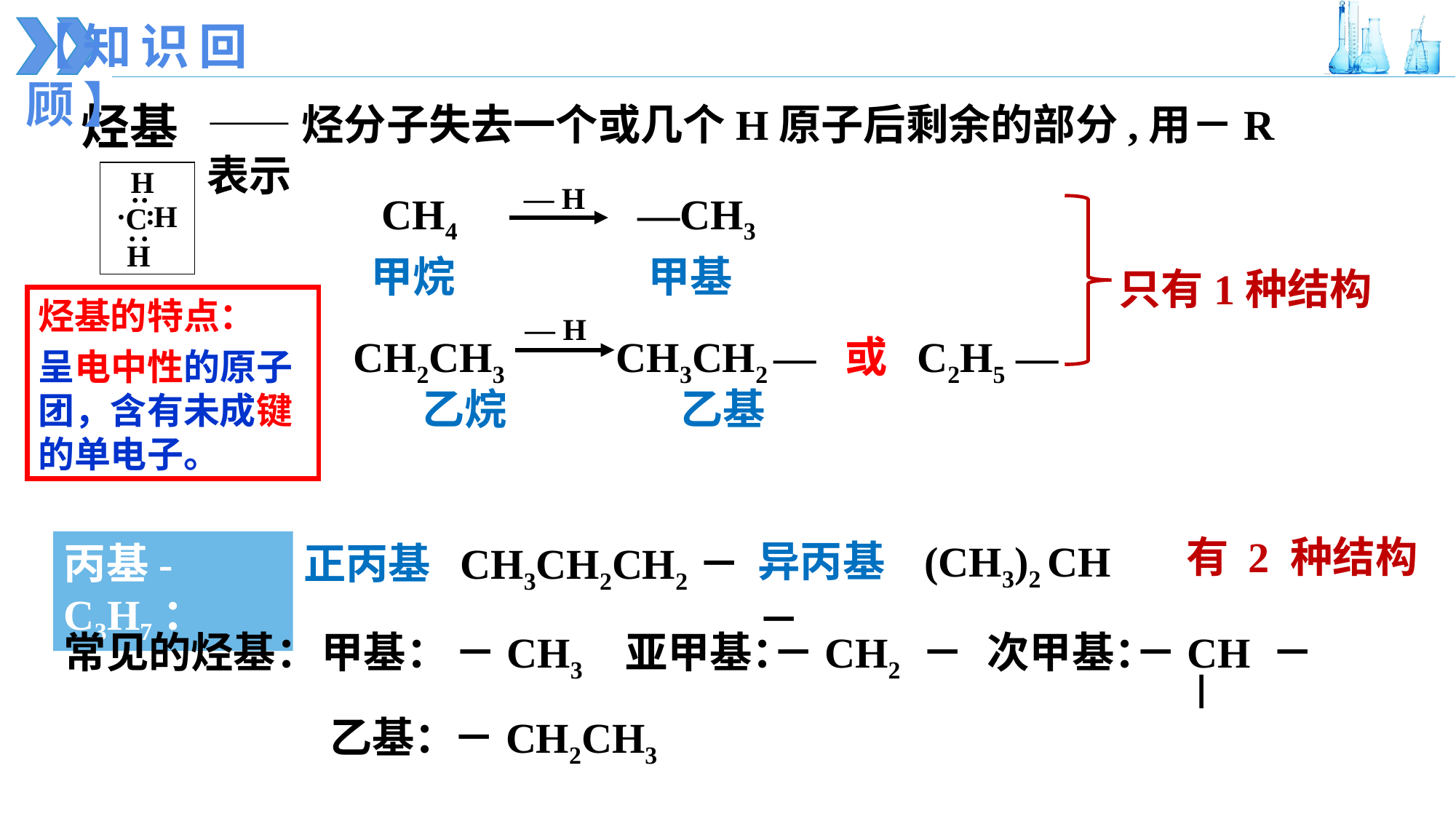

【知识回顾】
烃基
——烃分子失去一个或几个H原子后剩余的部分,用－R表示
H
·
·
·
·
·
H
C
·
·
H

— H
CH4                           —CH3

甲烷                    甲基
只有1种结构
烃基的特点：
呈电中性的原子团，含有未成键的单电子。
— H
CH2CH3                  CH3CH2 —   或  C2H5 —
乙烷                  乙基
有 2 种结构
异丙基   (CH3)2 CH －
丙基-C3H7：
正丙基  CH3CH2CH2－
常见的烃基：
次甲基：
－CH －
∣
甲基：
－CH3
亚甲基：
－CH2 －
乙基：
－CH2CH3